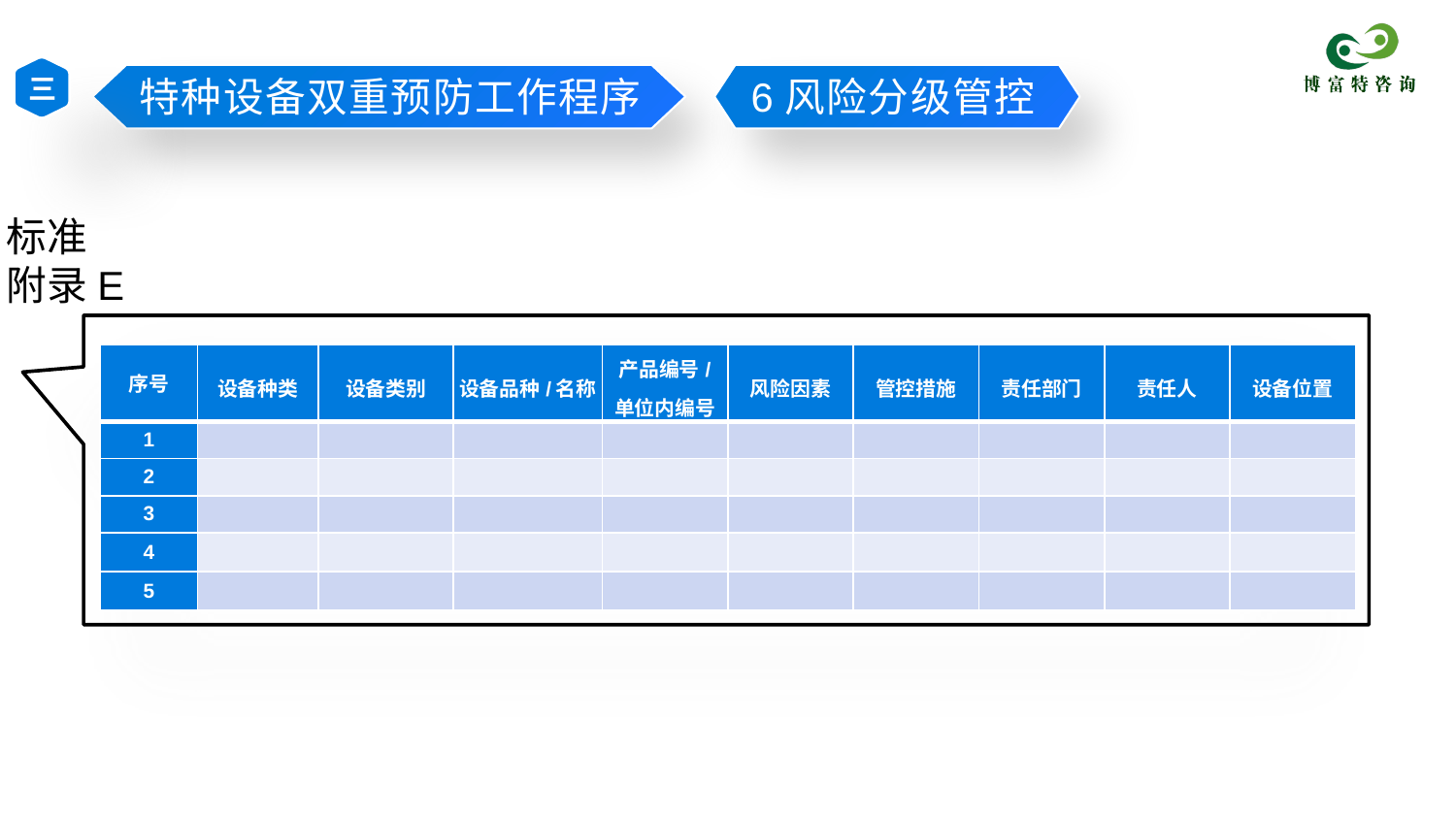

三

特种设备双重预防工作程序

6风险分级管控
标准
附录E

| 序号 | 设备种类 | 设备类别 | 设备品种/名称 | 产品编号/ 单位内编号 | 风险因素 | 管控措施 | 责任部门 | 责任人 | 设备位置 |
| --- | --- | --- | --- | --- | --- | --- | --- | --- | --- |
| 1 |  |  |  |  |  |  |  |  |  |
| 2 |  |  |  |  |  |  |  |  |  |
| 3 |  |  |  |  |  |  |  |  |  |
| 4 |  |  |  |  |  |  |  |  |  |
| 5 |  |  |  |  |  |  |  |  |  |

70